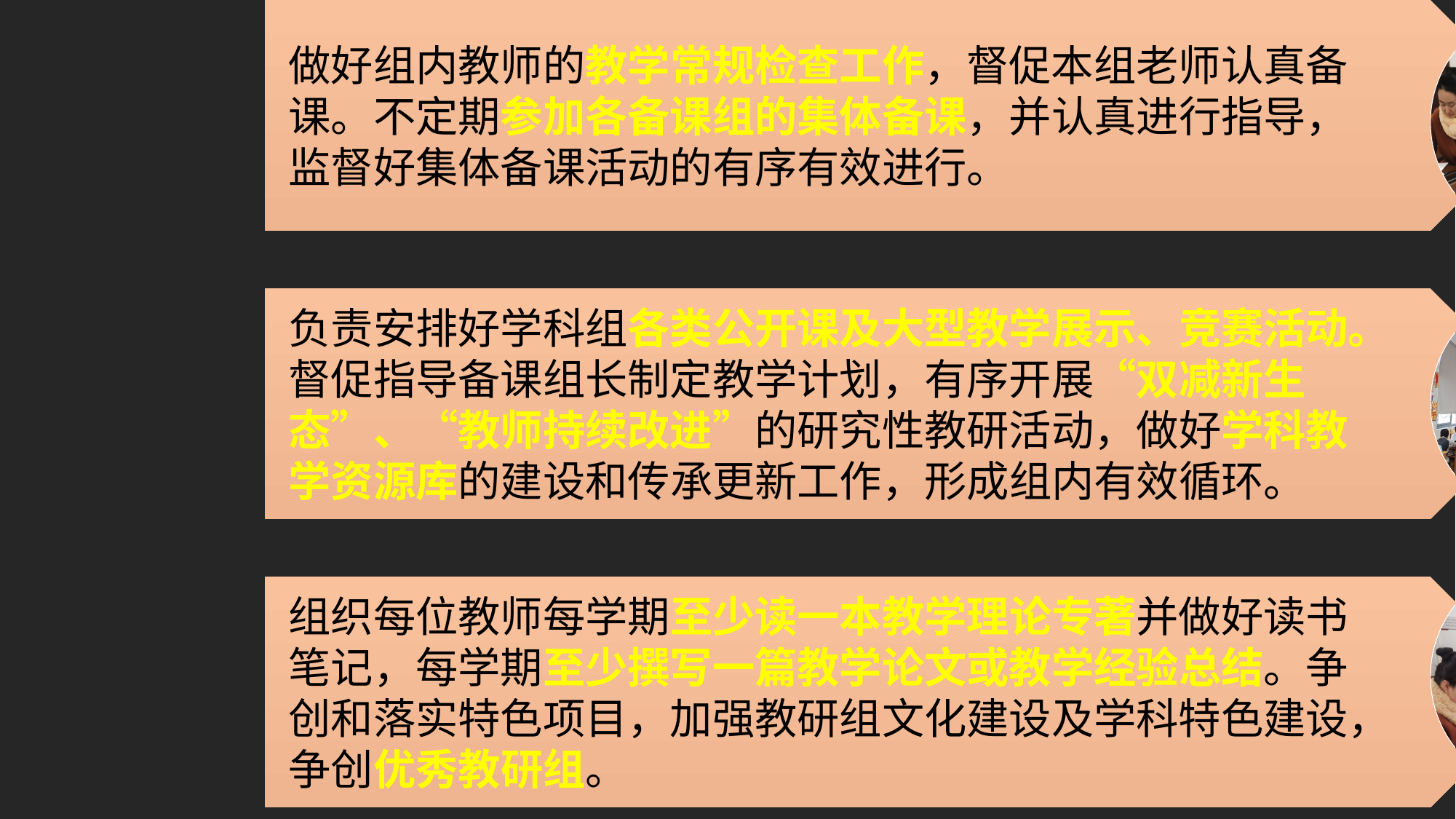

做好组内教师的教学常规检查工作，督促本组老师认真备课。不定期参加各备课组的集体备课，并认真进行指导，监督好集体备课活动的有序有效进行。
负责安排好学科组各类公开课及大型教学展示、竞赛活动。督促指导备课组长制定教学计划，有序开展“双减新生态”、“教师持续改进”的研究性教研活动，做好学科教学资源库的建设和传承更新工作，形成组内有效循环。
组织每位教师每学期至少读一本教学理论专著并做好读书笔记，每学期至少撰写一篇教学论文或教学经验总结。争创和落实特色项目，加强教研组文化建设及学科特色建设，争创优秀教研组。

5